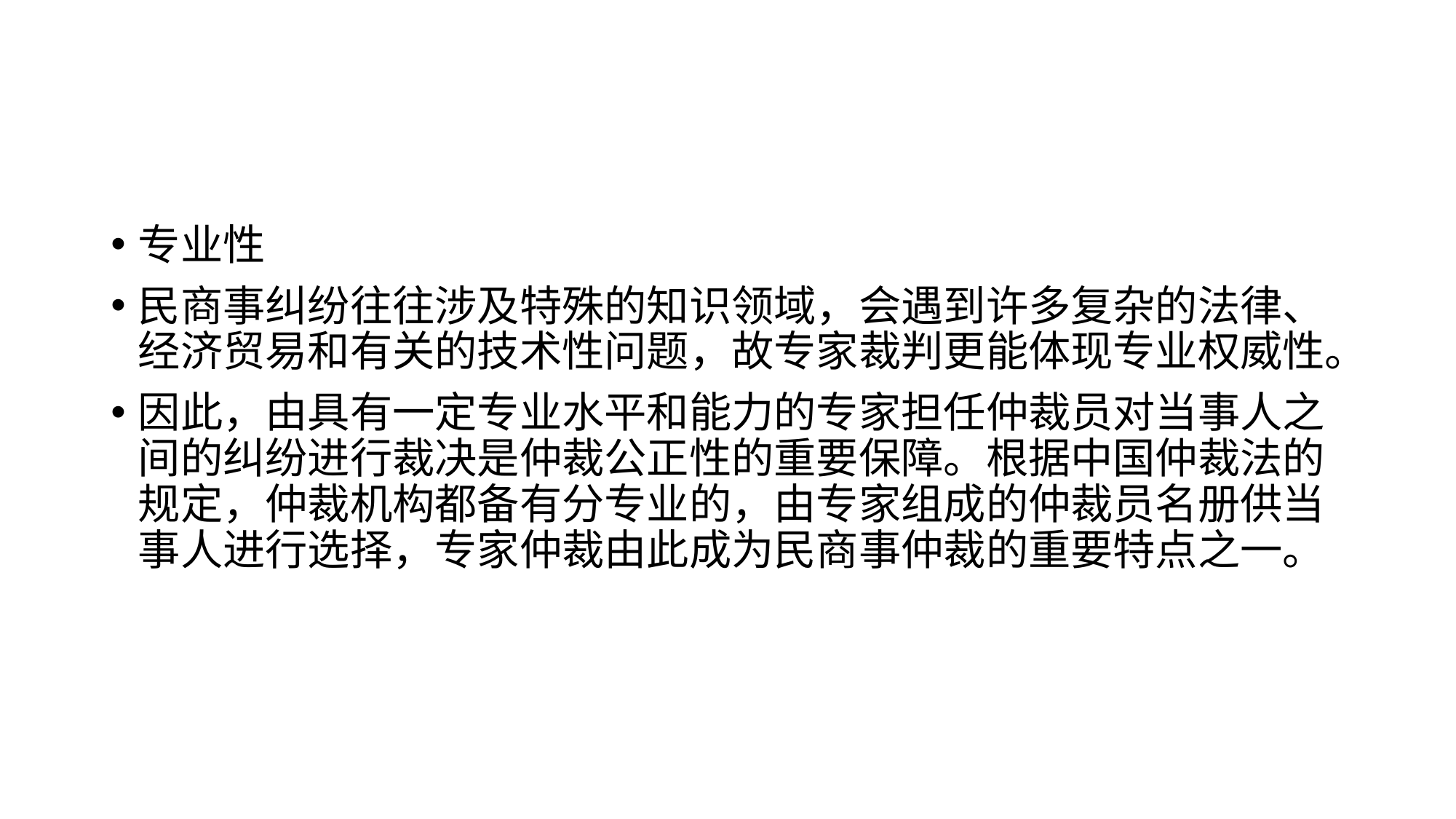

#
专业性
民商事纠纷往往涉及特殊的知识领域，会遇到许多复杂的法律、经济贸易和有关的技术性问题，故专家裁判更能体现专业权威性。
因此，由具有一定专业水平和能力的专家担任仲裁员对当事人之间的纠纷进行裁决是仲裁公正性的重要保障。根据中国仲裁法的规定，仲裁机构都备有分专业的，由专家组成的仲裁员名册供当事人进行选择，专家仲裁由此成为民商事仲裁的重要特点之一。